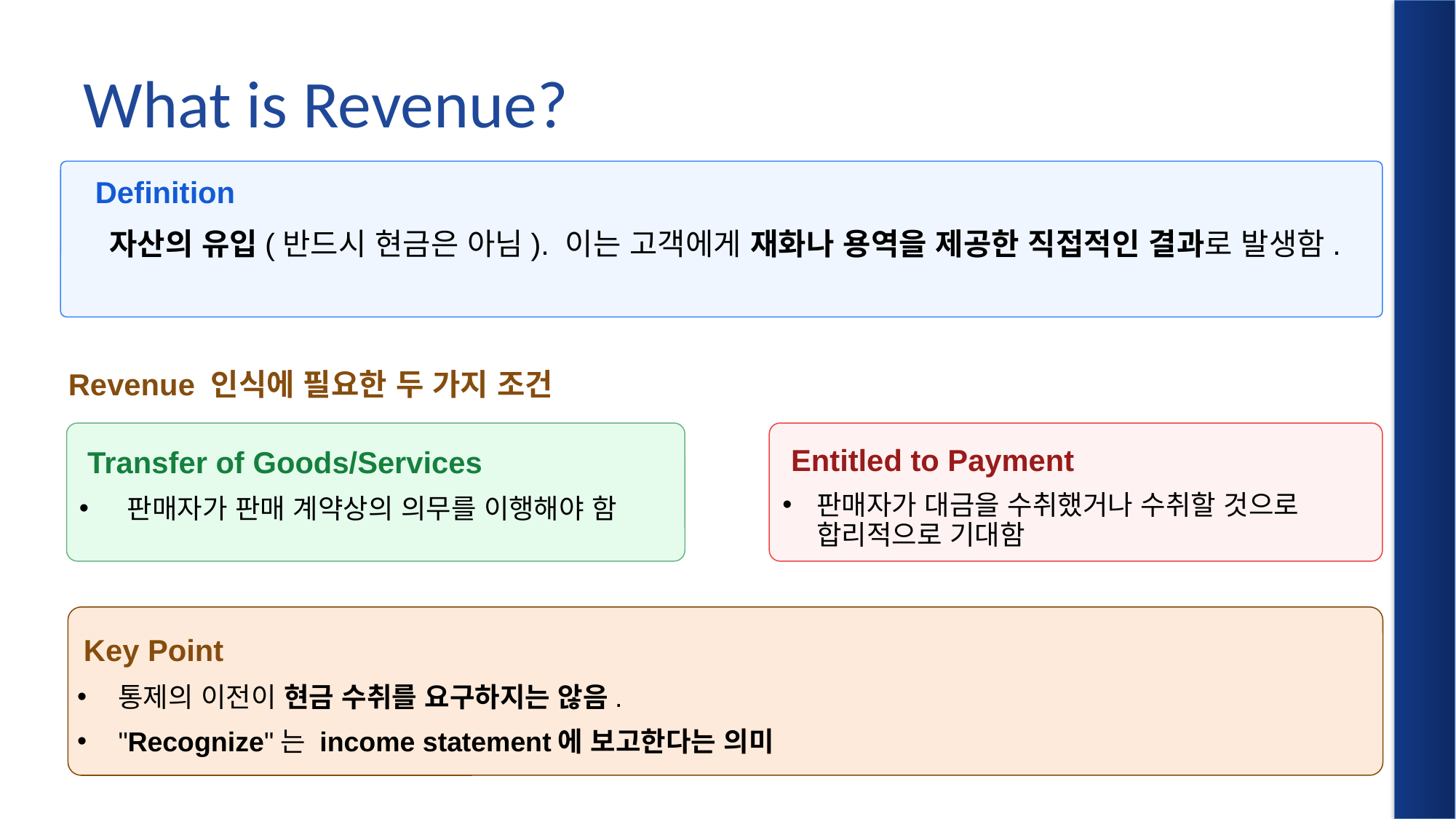

# What is Revenue?

 Definition
자산의 유입(반드시 현금은 아님). 이는 고객에게 재화나 용역을 제공한 직접적인 결과로 발생함.
 Revenue 인식에 필요한 두 가지 조건

 Entitled to Payment
판매자가 대금을 수취했거나 수취할 것으로 합리적으로 기대함
 Transfer of Goods/Services
 판매자가 판매 계약상의 의무를 이행해야 함

 Key Point
통제의 이전이 현금 수취를 요구하지는 않음.
"Recognize"는 income statement에 보고한다는 의미